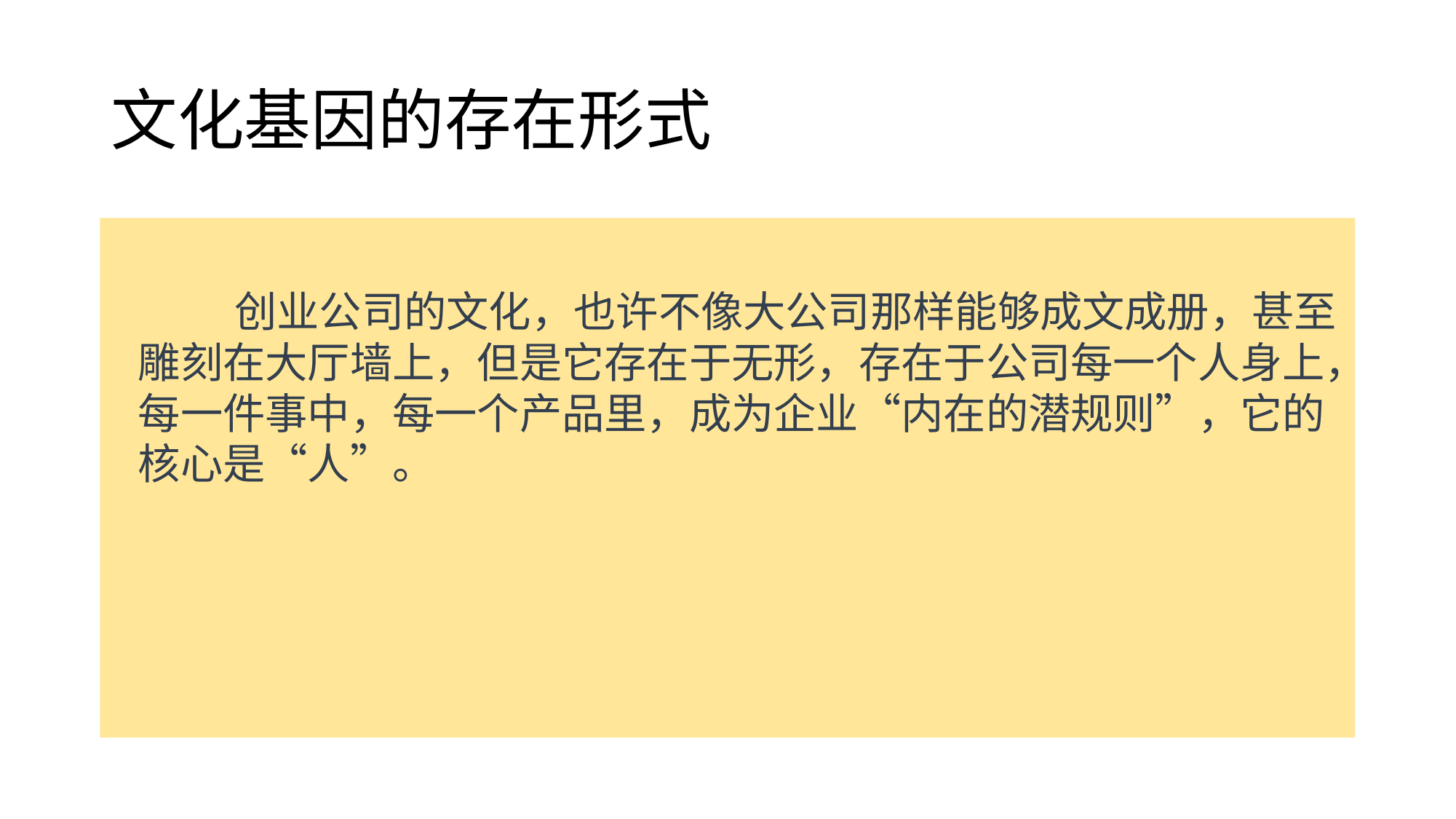

# 文化基因的存在形式

            创业公司的文化，也许不像大公司那样能够成文成册，甚至雕刻在大厅墙上，但是它存在于无形，存在于公司每一个人身上，每一件事中，每一个产品里，成为企业“内在的潜规则”，它的核心是“人”。